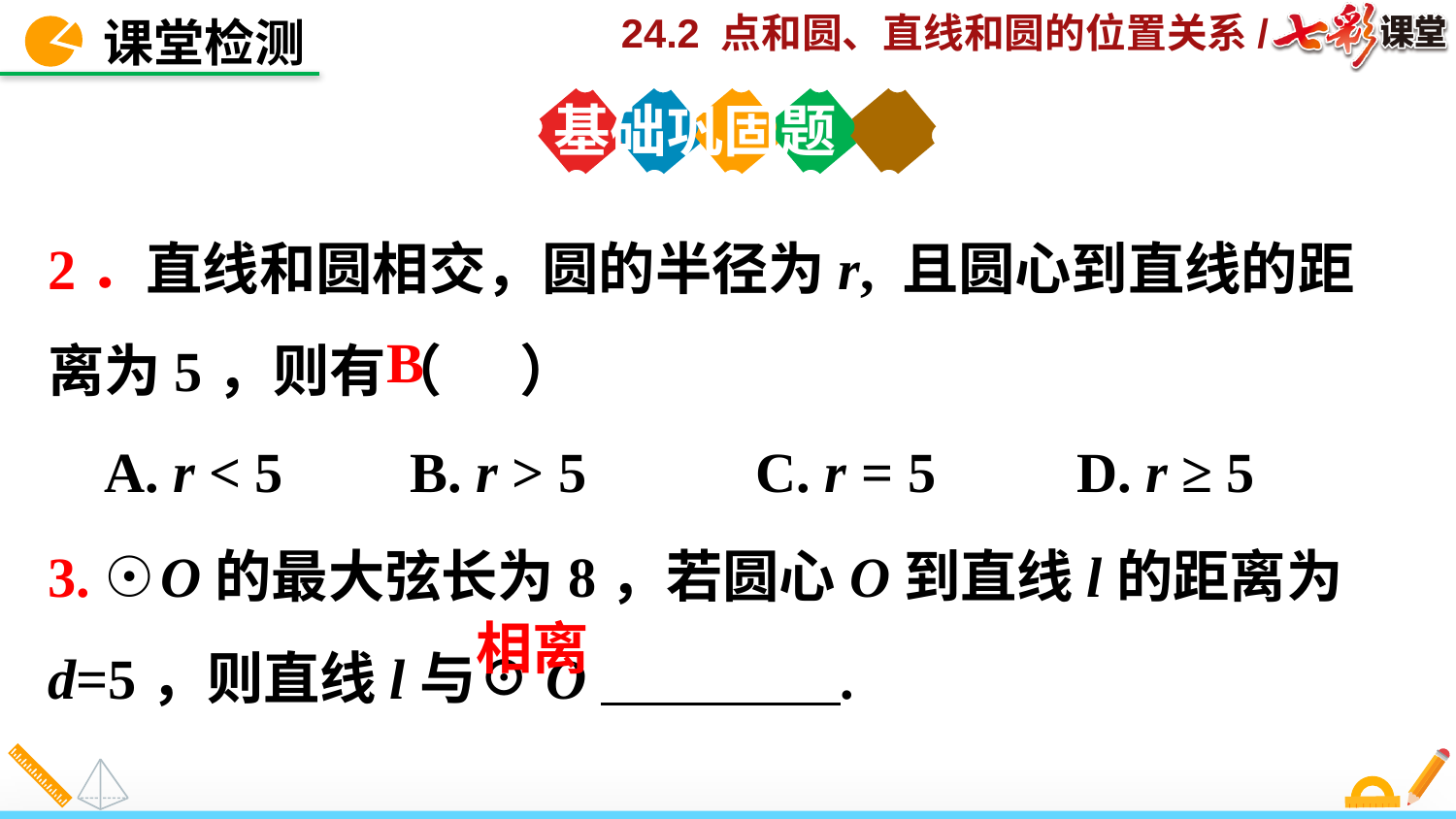

课堂检测

基础巩固题

2．直线和圆相交，圆的半径为r, 且圆心到直线的距离为5，则有（      ）
    A. r < 5         B. r > 5            C. r = 5          D. r ≥ 5
B
3. ☉O的最大弦长为8，若圆心O到直线l的距离为d=5，则直线l与☉O                  .
相离